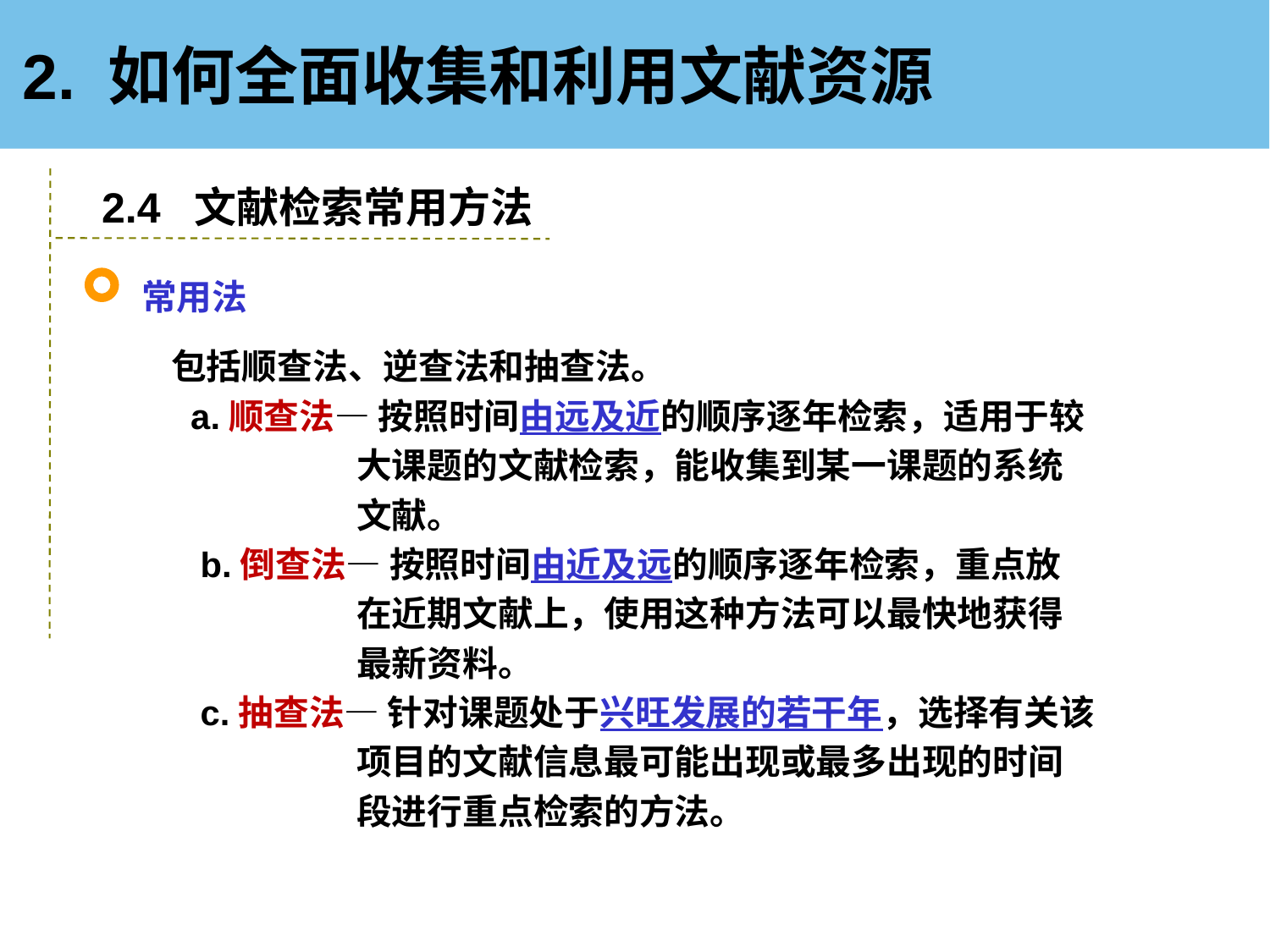

2. 如何全面收集和利用文献资源
2.4  文献检索常用方法

常用法

包括顺查法、逆查法和抽查法。
  a.顺查法— 按照时间由远及近的顺序逐年检索，适用于较
                      大课题的文献检索，能收集到某一课题的系统
                      文献。
   b.倒查法— 按照时间由近及远的顺序逐年检索，重点放
                      在近期文献上，使用这种方法可以最快地获得
                      最新资料。
   c.抽查法— 针对课题处于兴旺发展的若干年，选择有关该
                      项目的文献信息最可能出现或最多出现的时间
                      段进行重点检索的方法。